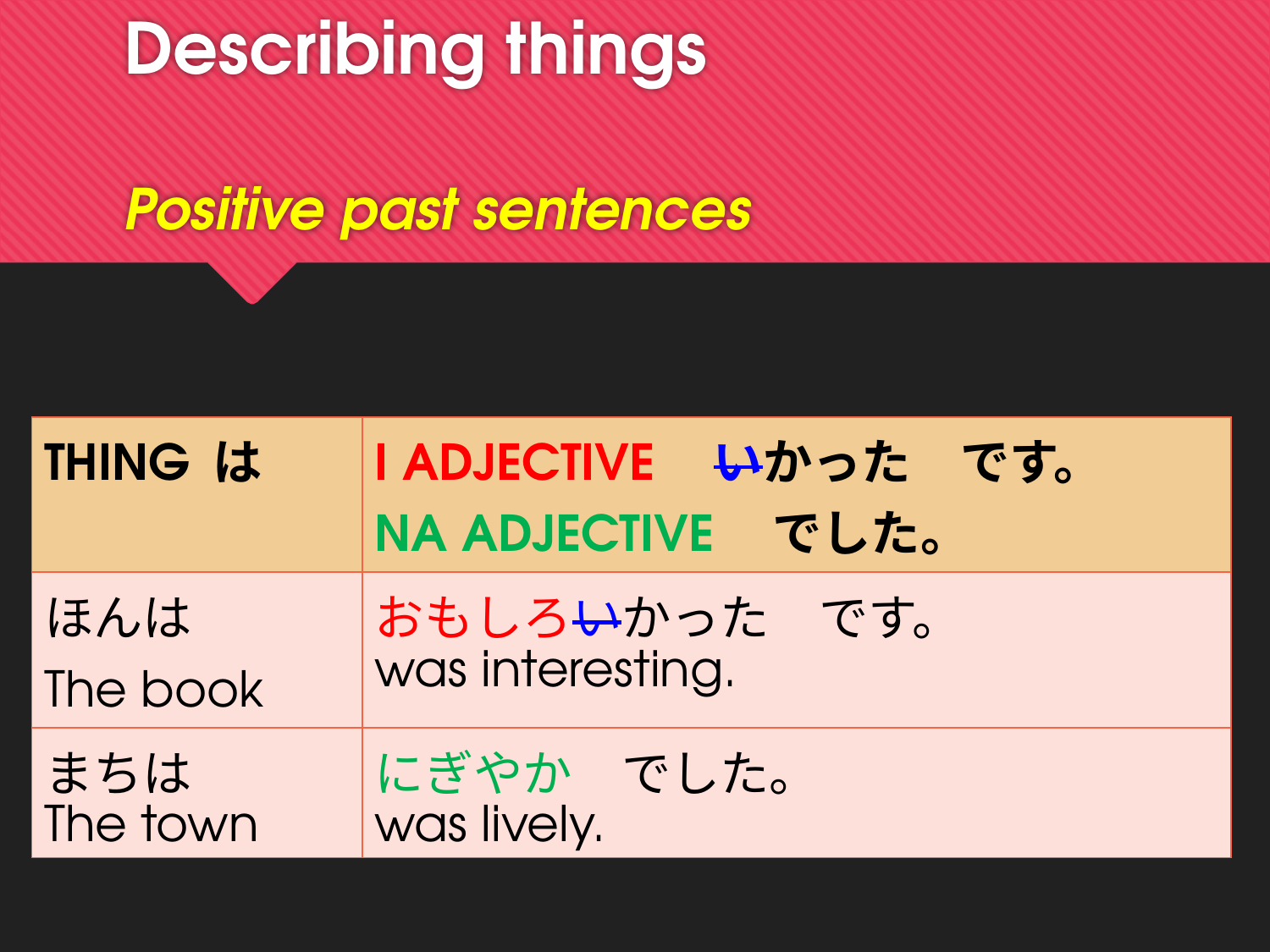

# Describing things Positive past sentences
| THING は | I ADJECTIVE　いかった　です。 NA ADJECTIVE　でした。 |
| --- | --- |
| ほんは The book | おもしろいかった　です。 was interesting. |
| まちは The town | にぎやか　でした。 was lively. |